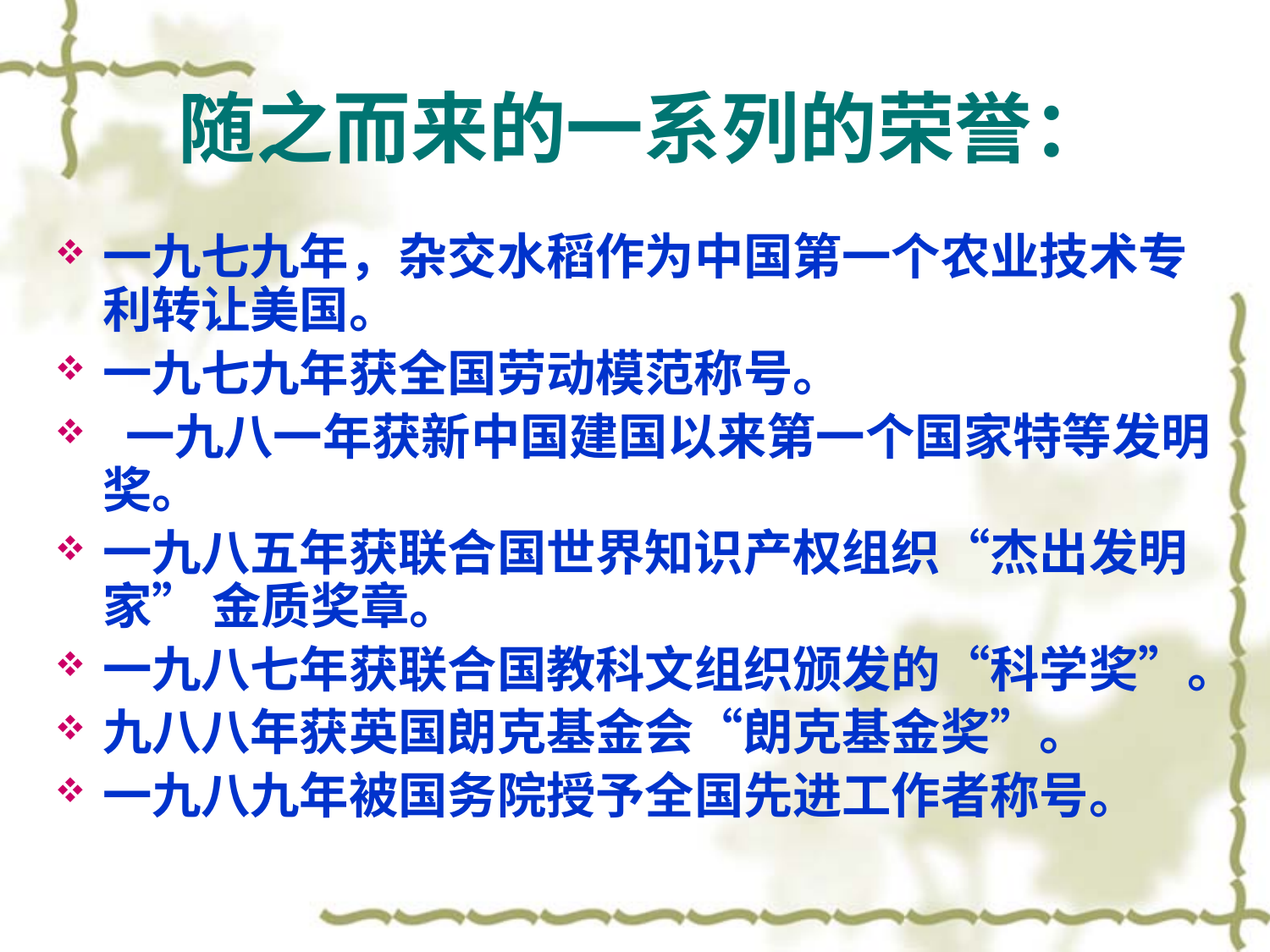

# 随之而来的一系列的荣誉：
一九七九年，杂交水稻作为中国第一个农业技术专利转让美国。
一九七九年获全国劳动模范称号。
 一九八一年获新中国建国以来第一个国家特等发明奖。
一九八五年获联合国世界知识产权组织“杰出发明家” 金质奖章。
一九八七年获联合国教科文组织颁发的“科学奖”。
九八八年获英国朗克基金会“朗克基金奖”。
一九八九年被国务院授予全国先进工作者称号。